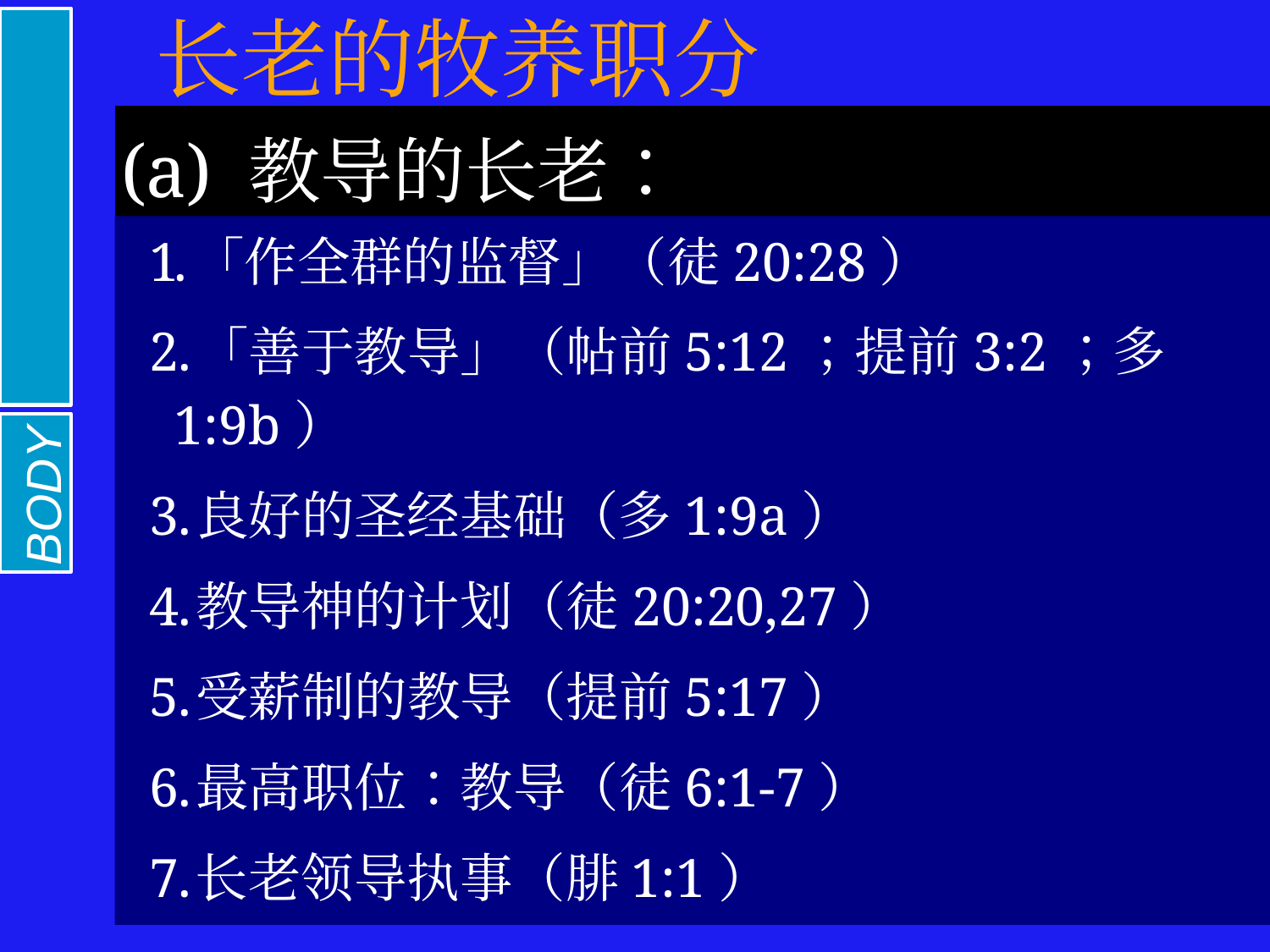

长老的牧养职分
(a) 教导的长老：
INTRODUCTION

「作全群的监督」（徒20:28）
「善于教导」（帖前5:12；提前3:2；多1:9b）
良好的圣经基础（多1:9a）
教导神的计划（徒20:20,27）
受薪制的教导（提前5:17）
最高职位：教导（徒6:1-7）
长老领导执事（腓1:1）

BODY
150